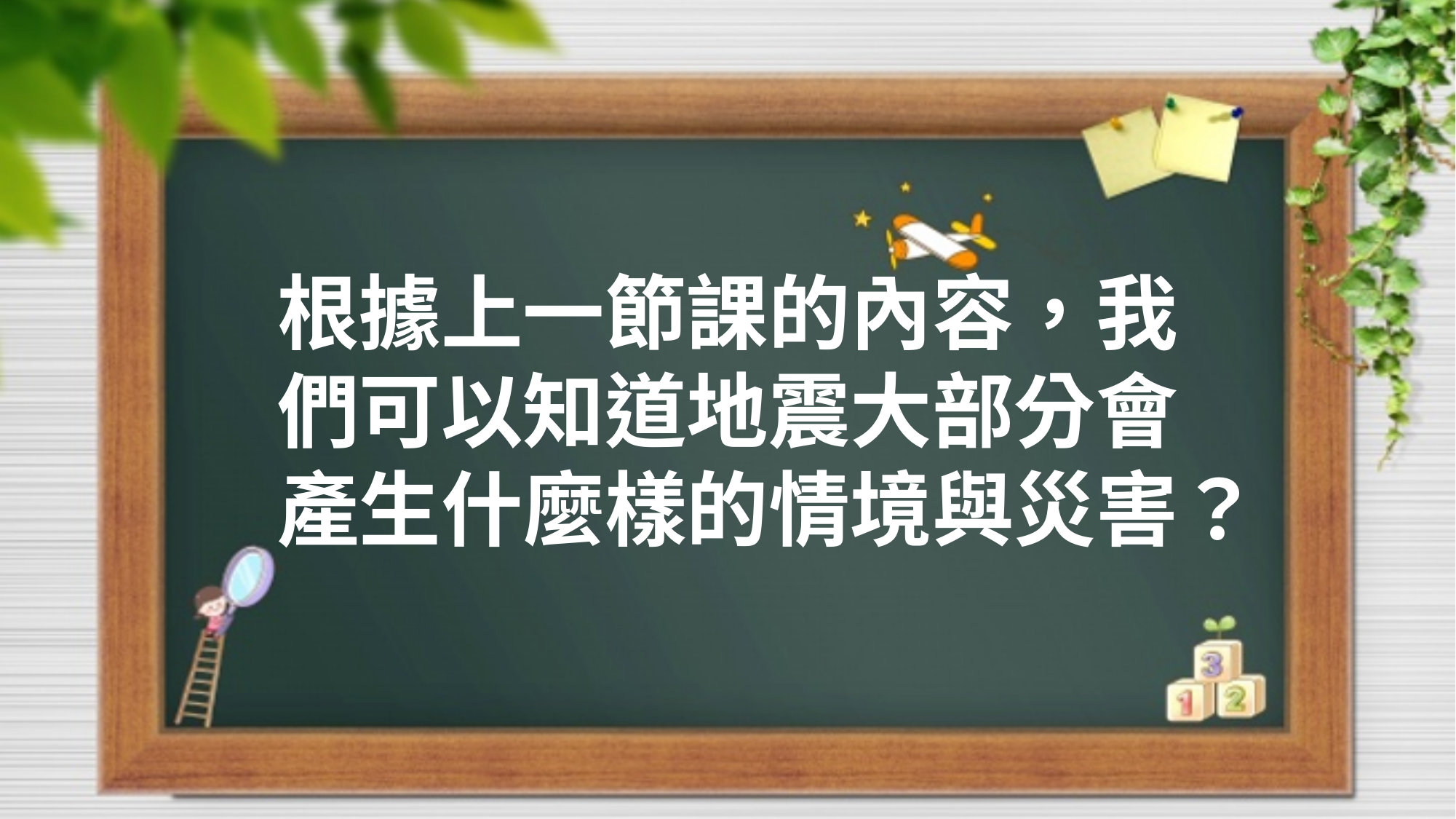

根據上一節課的內容，我們可以知道地震大部分會產生什麼樣的情境與災害？